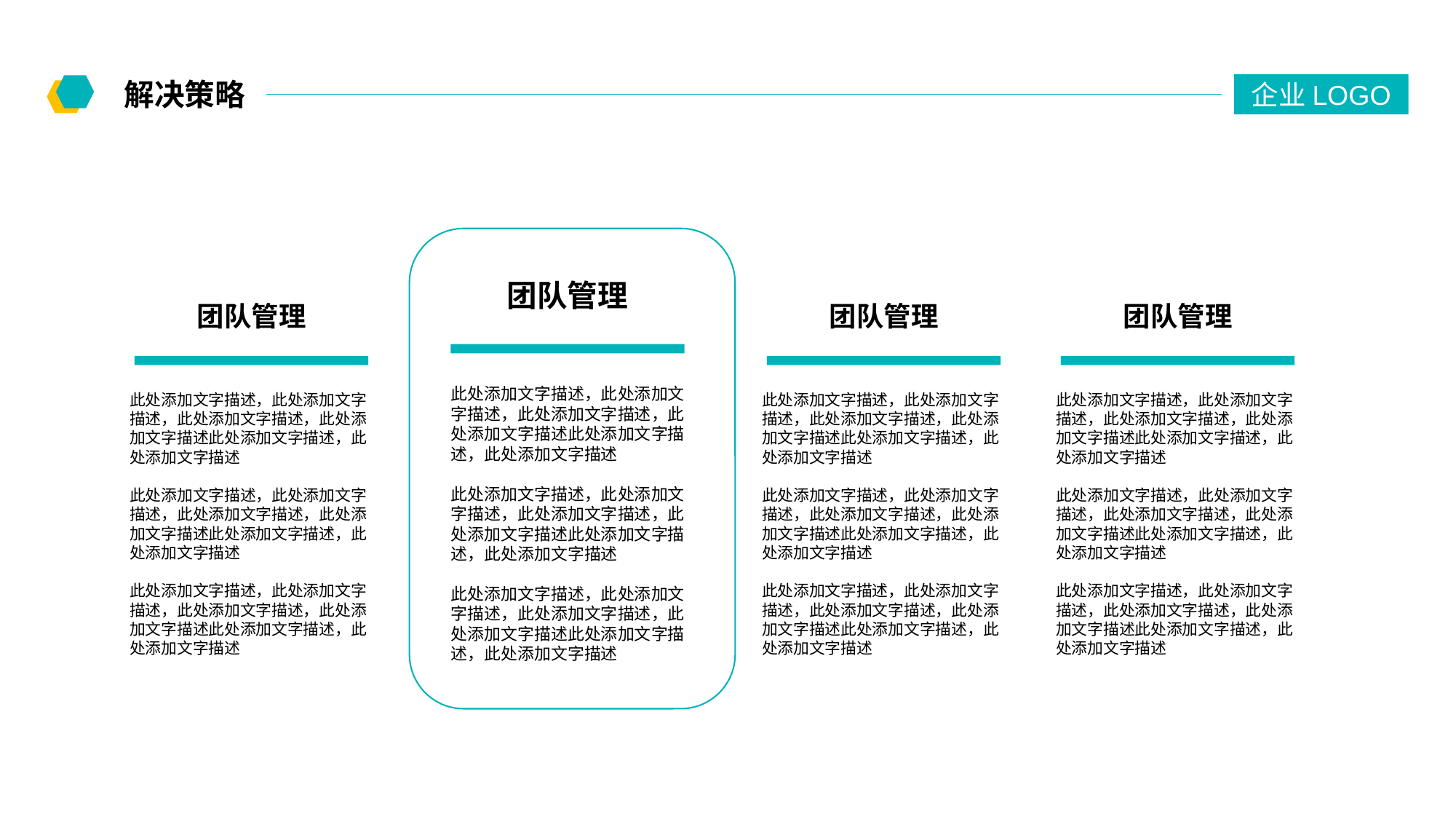

解决策略
企业LOGO

团队管理

此处添加文字描述，此处添加文字描述，此处添加文字描述，此处添加文字描述此处添加文字描述，此处添加文字描述

此处添加文字描述，此处添加文字描述，此处添加文字描述，此处添加文字描述此处添加文字描述，此处添加文字描述

此处添加文字描述，此处添加文字描述，此处添加文字描述，此处添加文字描述此处添加文字描述，此处添加文字描述
团队管理

此处添加文字描述，此处添加文字描述，此处添加文字描述，此处添加文字描述此处添加文字描述，此处添加文字描述

此处添加文字描述，此处添加文字描述，此处添加文字描述，此处添加文字描述此处添加文字描述，此处添加文字描述

此处添加文字描述，此处添加文字描述，此处添加文字描述，此处添加文字描述此处添加文字描述，此处添加文字描述
团队管理

此处添加文字描述，此处添加文字描述，此处添加文字描述，此处添加文字描述此处添加文字描述，此处添加文字描述

此处添加文字描述，此处添加文字描述，此处添加文字描述，此处添加文字描述此处添加文字描述，此处添加文字描述

此处添加文字描述，此处添加文字描述，此处添加文字描述，此处添加文字描述此处添加文字描述，此处添加文字描述
团队管理

此处添加文字描述，此处添加文字描述，此处添加文字描述，此处添加文字描述此处添加文字描述，此处添加文字描述

此处添加文字描述，此处添加文字描述，此处添加文字描述，此处添加文字描述此处添加文字描述，此处添加文字描述

此处添加文字描述，此处添加文字描述，此处添加文字描述，此处添加文字描述此处添加文字描述，此处添加文字描述